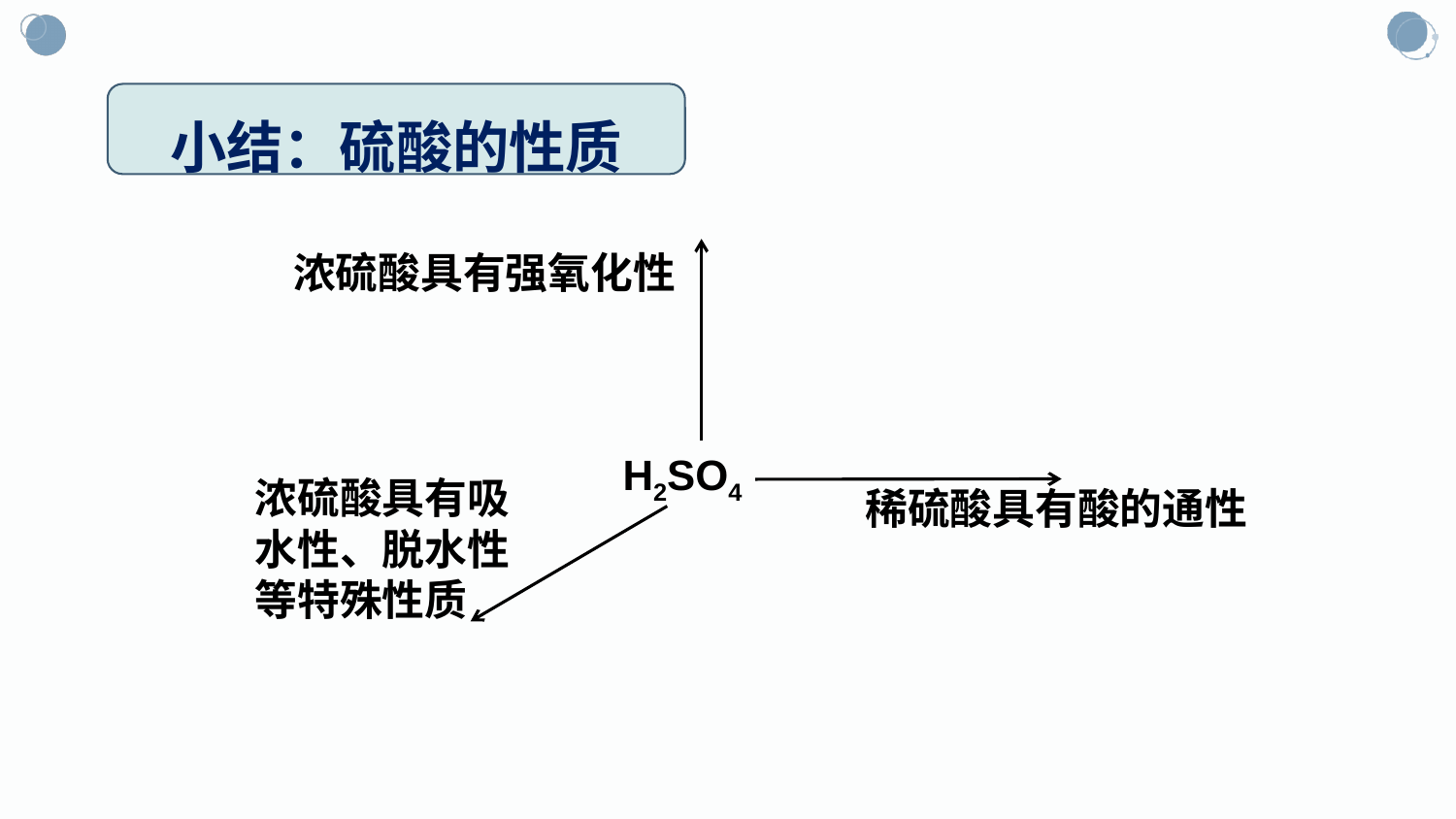

小结：硫酸的性质
浓硫酸具有强氧化性
H2SO4
浓硫酸具有吸水性、脱水性等特殊性质
稀硫酸具有酸的通性